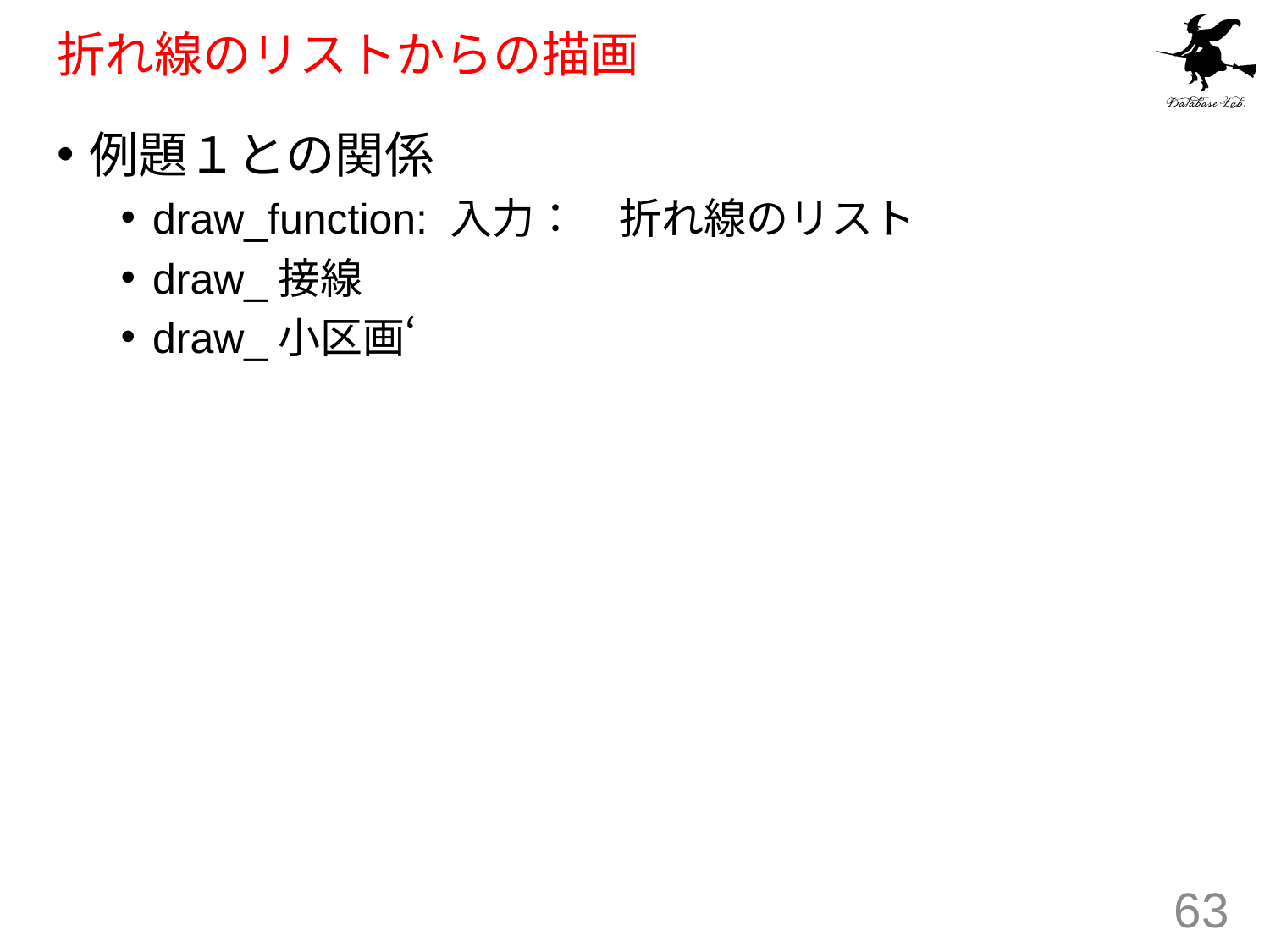

# 折れ線のリストからの描画
例題１との関係
draw_function: 入力：　折れ線のリスト
draw_接線
draw_小区画‘
63